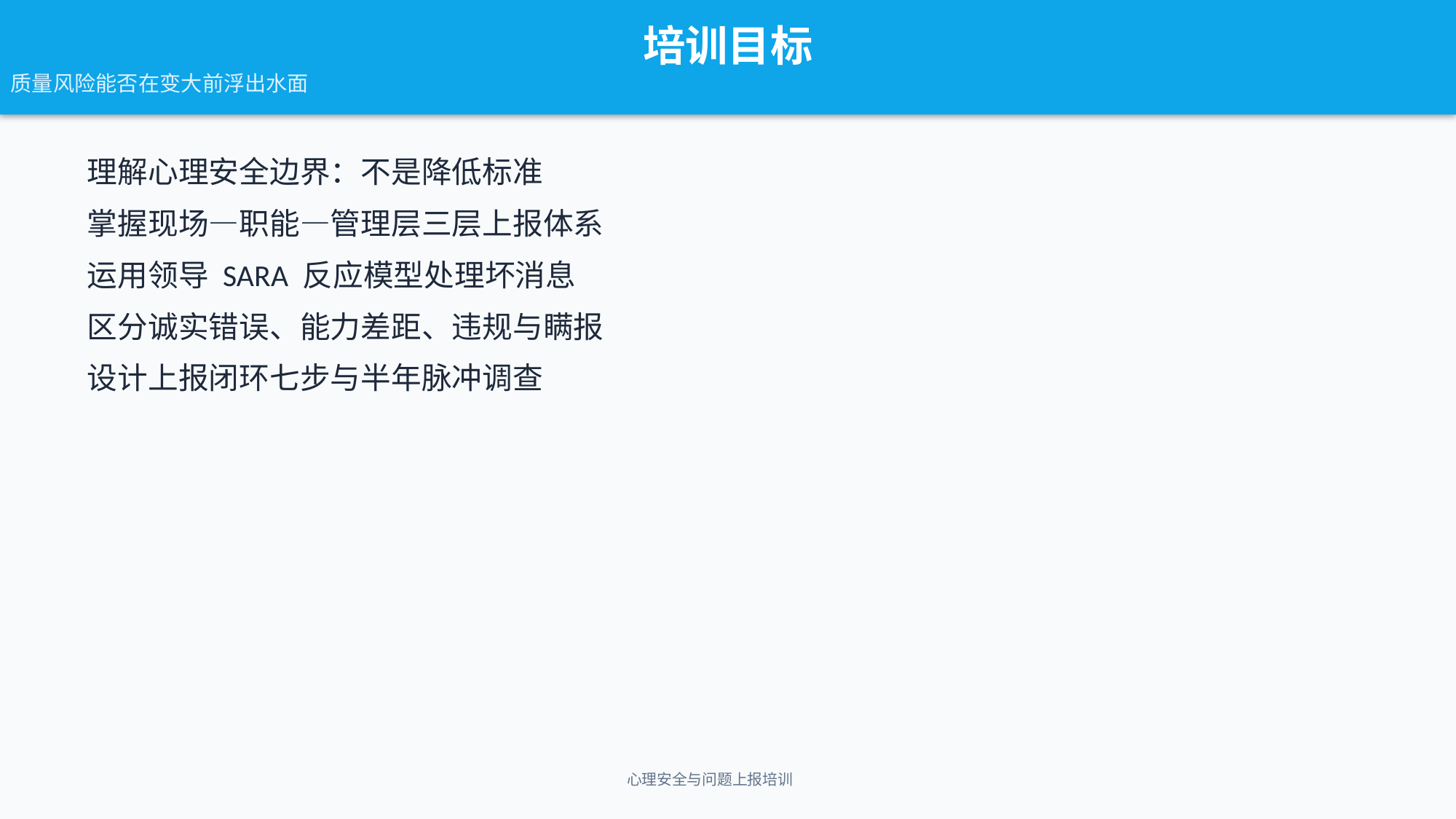

培训目标
质量风险能否在变大前浮出水面
理解心理安全边界：不是降低标准
掌握现场—职能—管理层三层上报体系
运用领导 SARA 反应模型处理坏消息
区分诚实错误、能力差距、违规与瞒报
设计上报闭环七步与半年脉冲调查
心理安全与问题上报培训